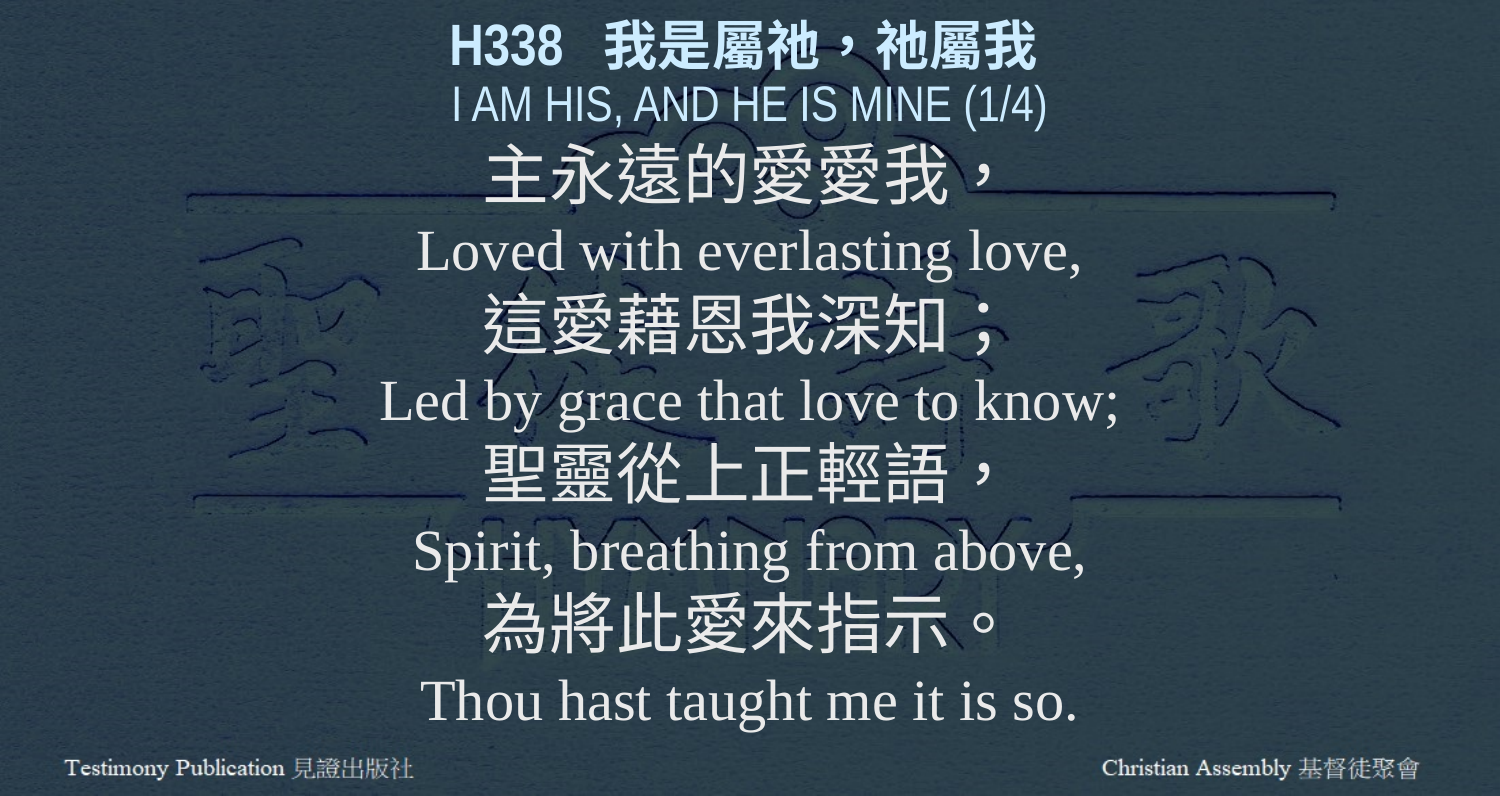

H338  我是屬祂，祂屬我
I AM HIS, AND HE IS MINE (1/4)
主永遠的愛愛我，
Loved with everlasting love,
這愛藉恩我深知；
Led by grace that love to know;
聖靈從上正輕語，
Spirit, breathing from above,
為將此愛來指示。
Thou hast taught me it is so.